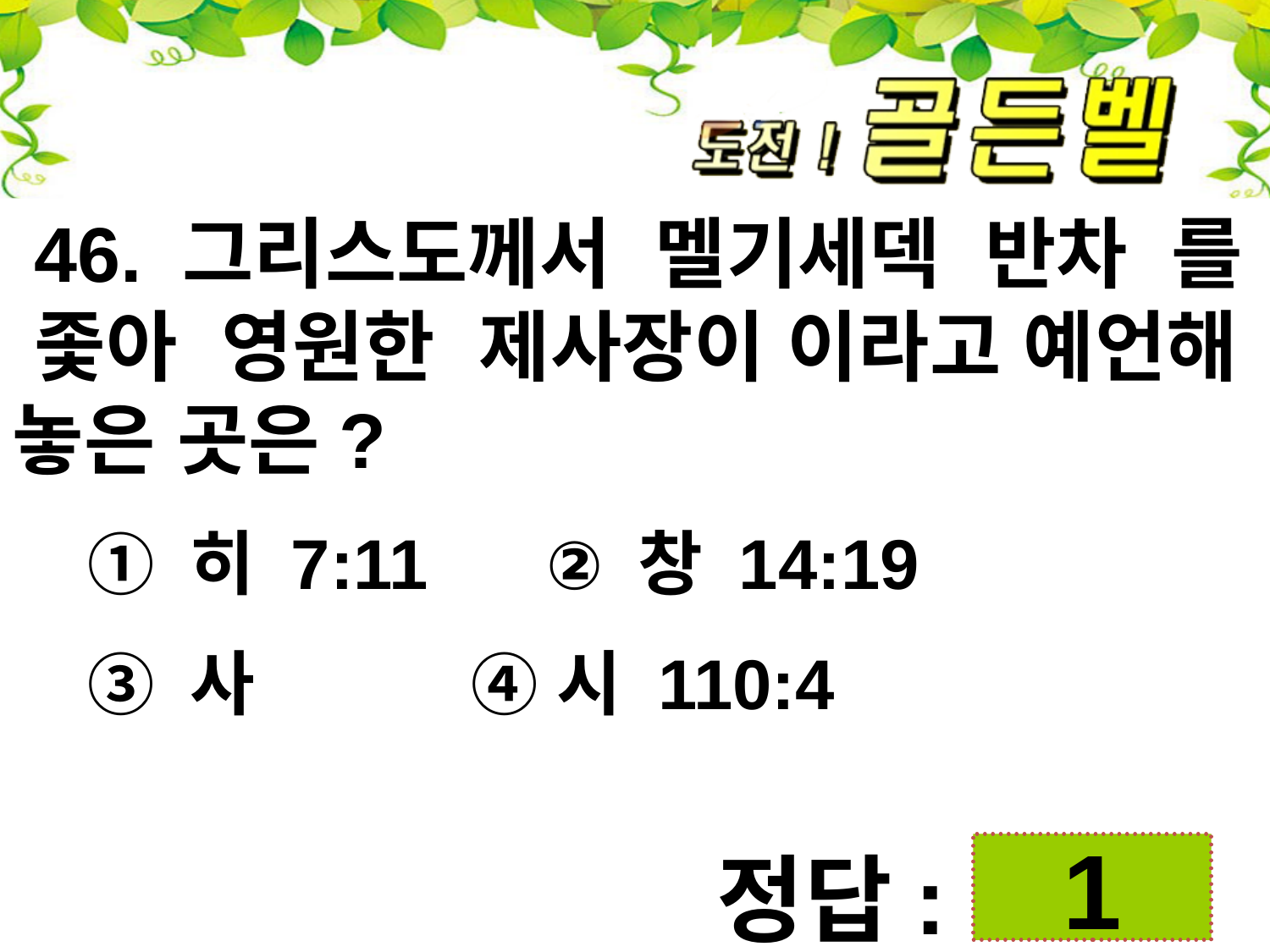

46. 그리스도께서  멜기세덱  반차  를  좇아  영원한  제사장이 이라고 예언해 놓은 곳은?
    ① 히 7:11      ② 창 14:19
    ③ 사           ④ 시 110:4
첨성대
정답:
1